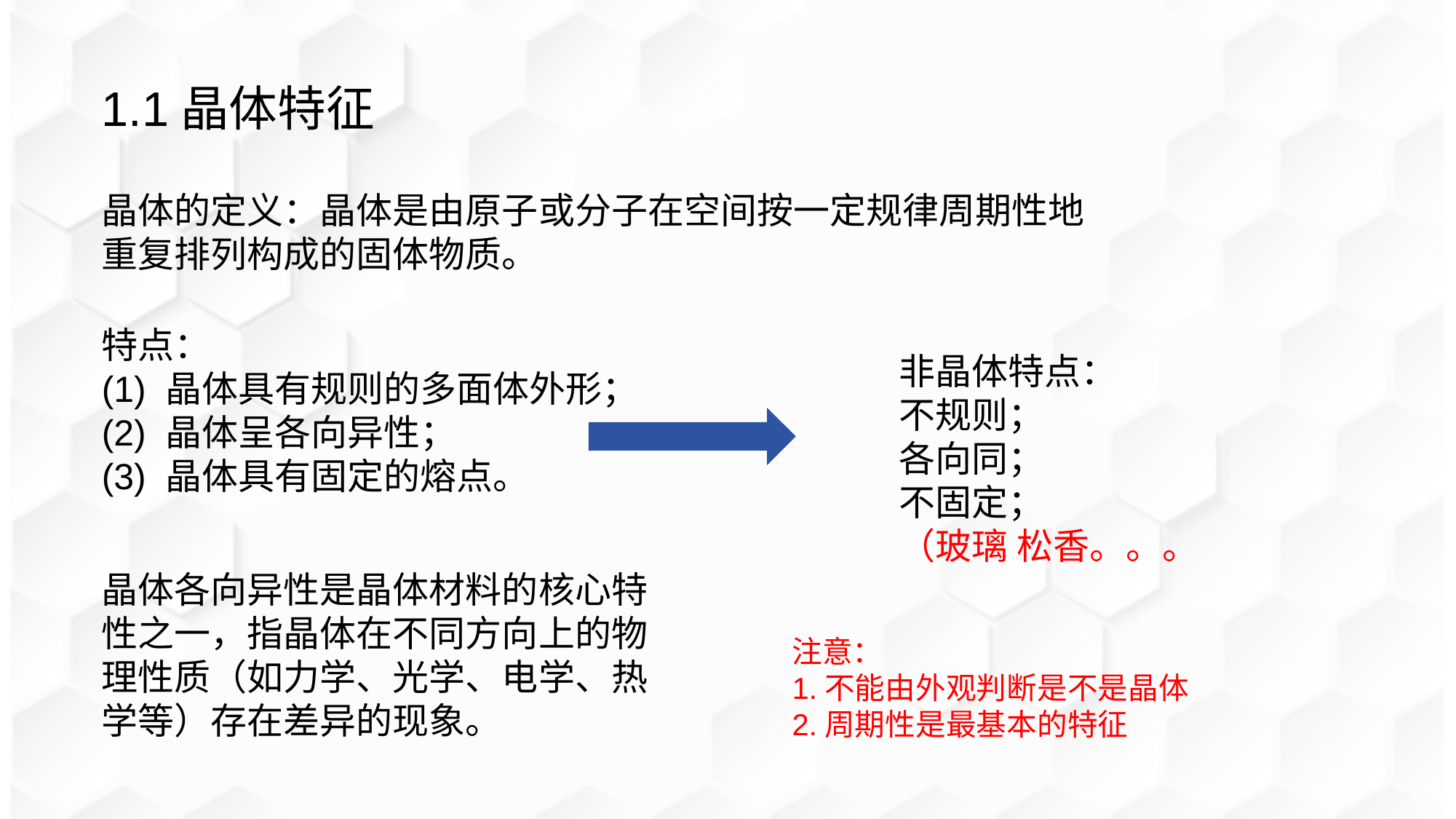

1.1晶体特征
晶体的定义：晶体是由原子或分子在空间按一定规律周期性地重复排列构成的固体物质。
特点：
(1) 晶体具有规则的多面体外形；
(2) 晶体呈各向异性；
(3) 晶体具有固定的熔点。
非晶体特点：
不规则；
各向同；
不固定；
（玻璃 松香。。。

晶体各向异性是晶体材料的核心特性之一，指晶体在不同方向上的物理性质（如力学、光学、电学、热学等）存在差异的现象。
注意：
1.不能由外观判断是不是晶体
2.周期性是最基本的特征